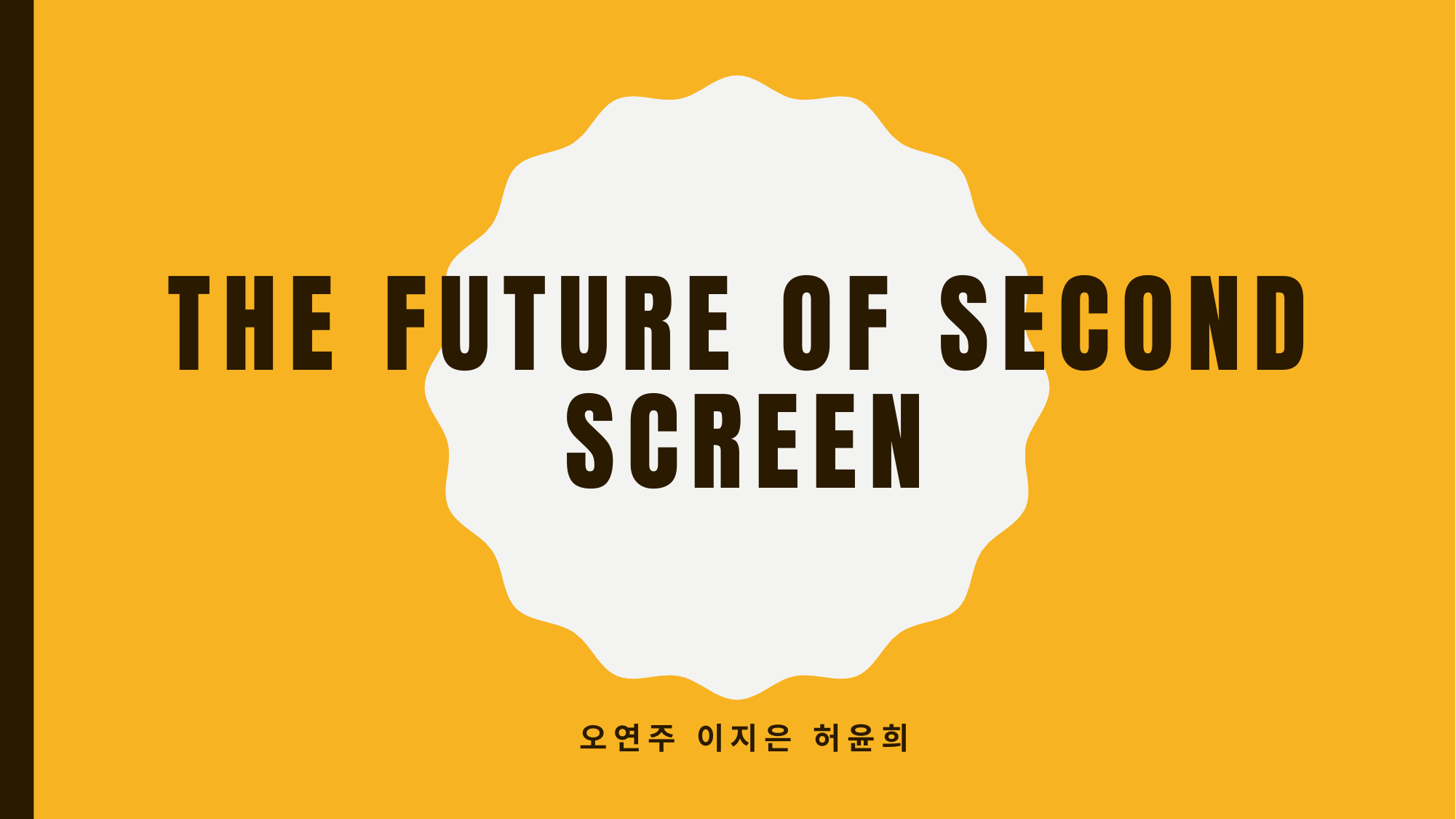

# THE FUTURE of second screen
오연주 이지은 허윤희